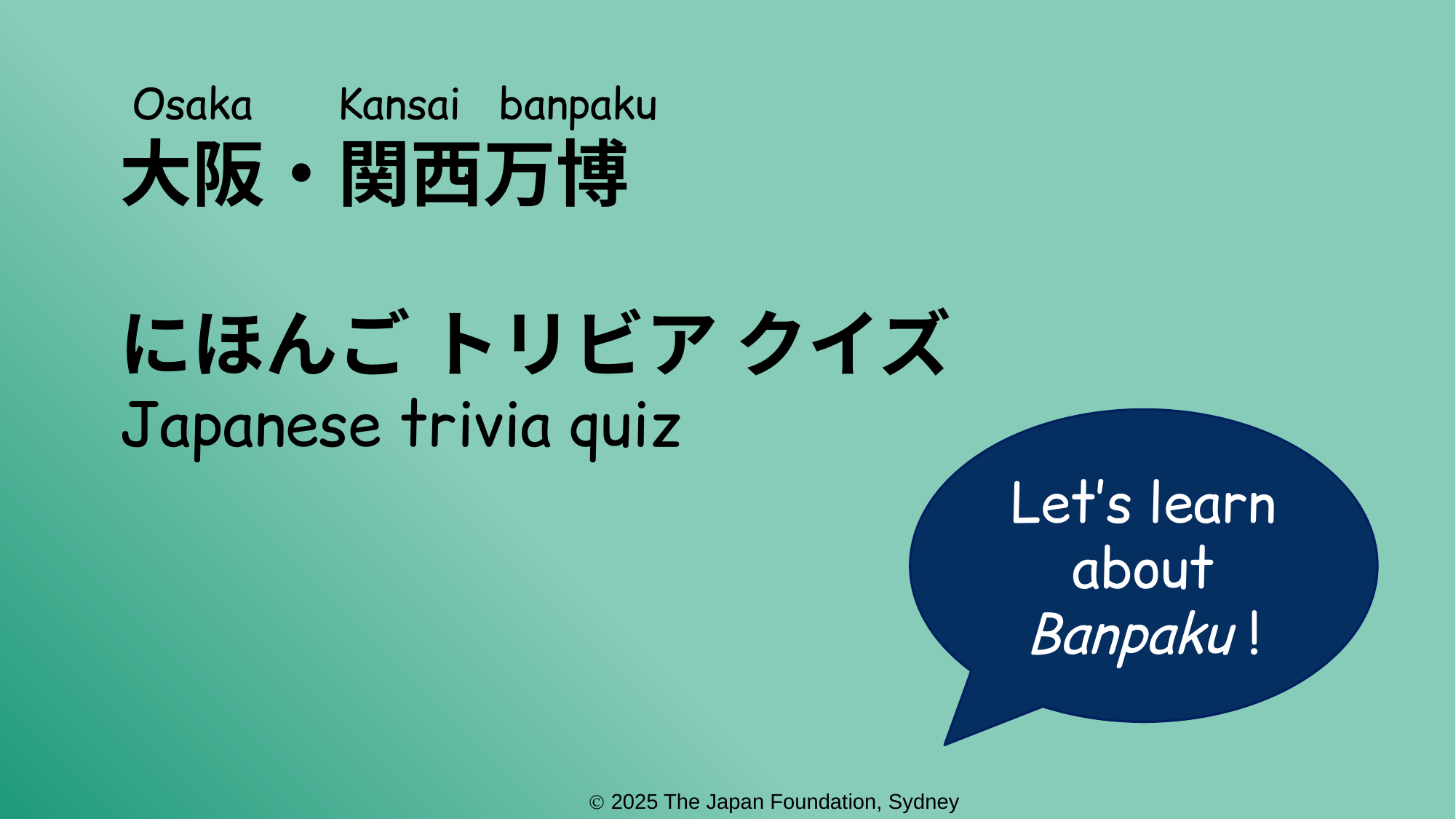

Osaka 　 Kansai   banpaku
大阪・関西万博
にほんご トリビア クイズ
Japanese trivia quiz
Let’s learn about Banpaku !
Ⓒ 2025 The Japan Foundation, Sydney